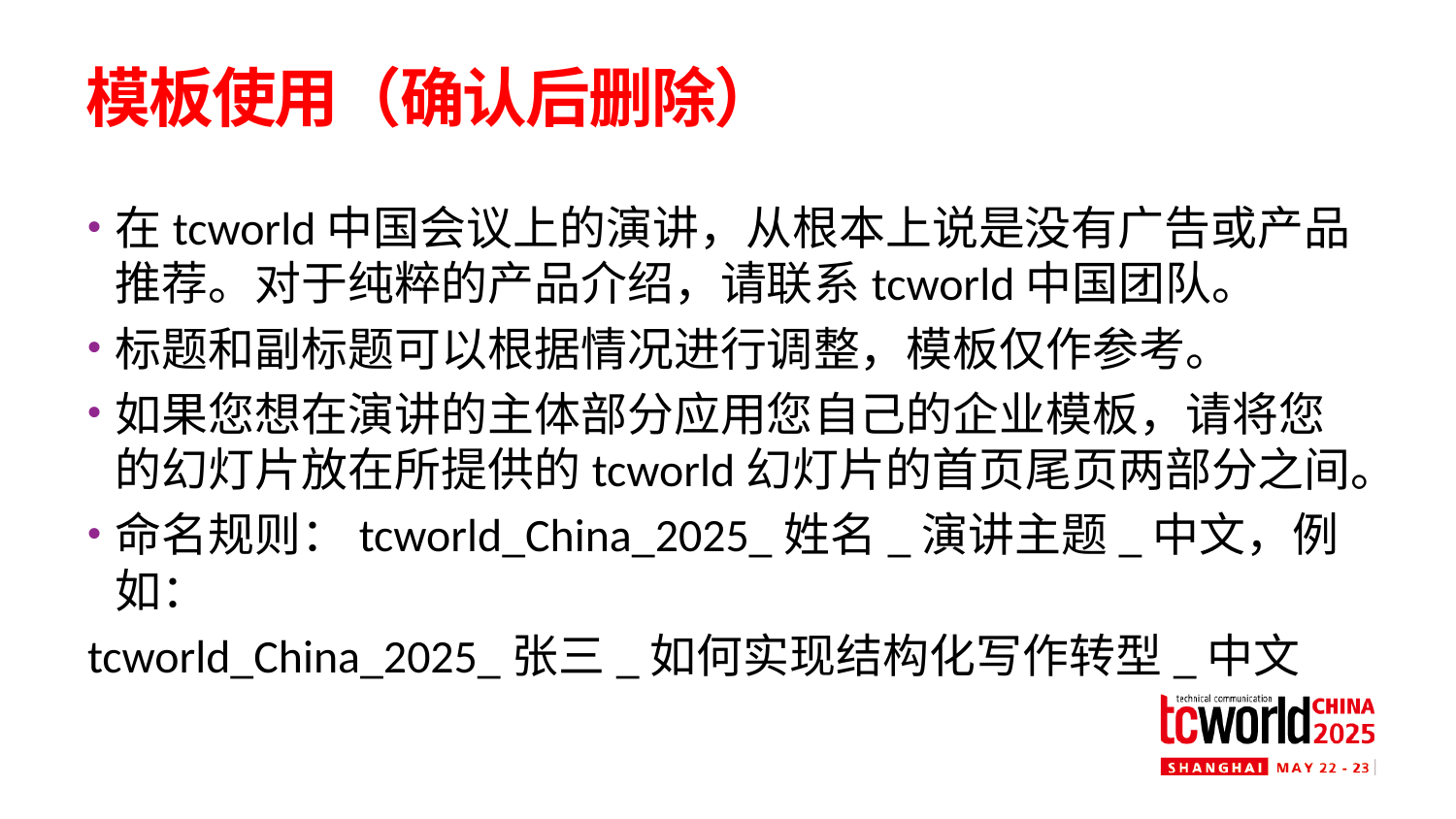

# 模板使用（确认后删除）
在tcworld中国会议上的演讲，从根本上说是没有广告或产品推荐。对于纯粹的产品介绍，请联系tcworld中国团队。
标题和副标题可以根据情况进行调整，模板仅作参考。
如果您想在演讲的主体部分应用您自己的企业模板，请将您的幻灯片放在所提供的tcworld幻灯片的首页尾页两部分之间。
命名规则：tcworld_China_2025_姓名_演讲主题_中文，例如：
tcworld_China_2025_张三_如何实现结构化写作转型_中文